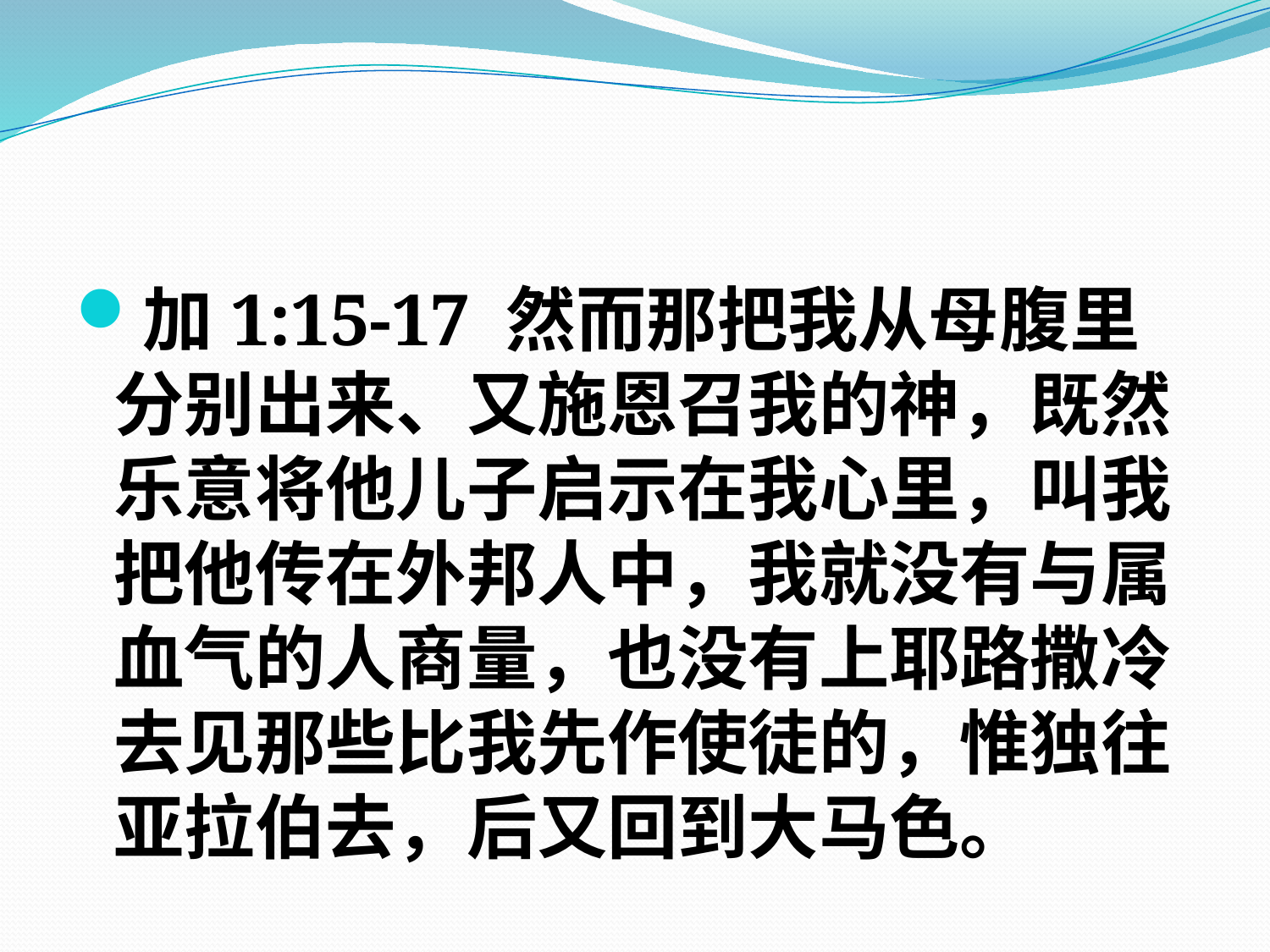

#
加1:15-17 然而那把我从母腹里分别出来、又施恩召我的神，既然乐意将他儿子启示在我心里，叫我把他传在外邦人中，我就没有与属血气的人商量，也没有上耶路撒冷去见那些比我先作使徒的，惟独往亚拉伯去，后又回到大马色。